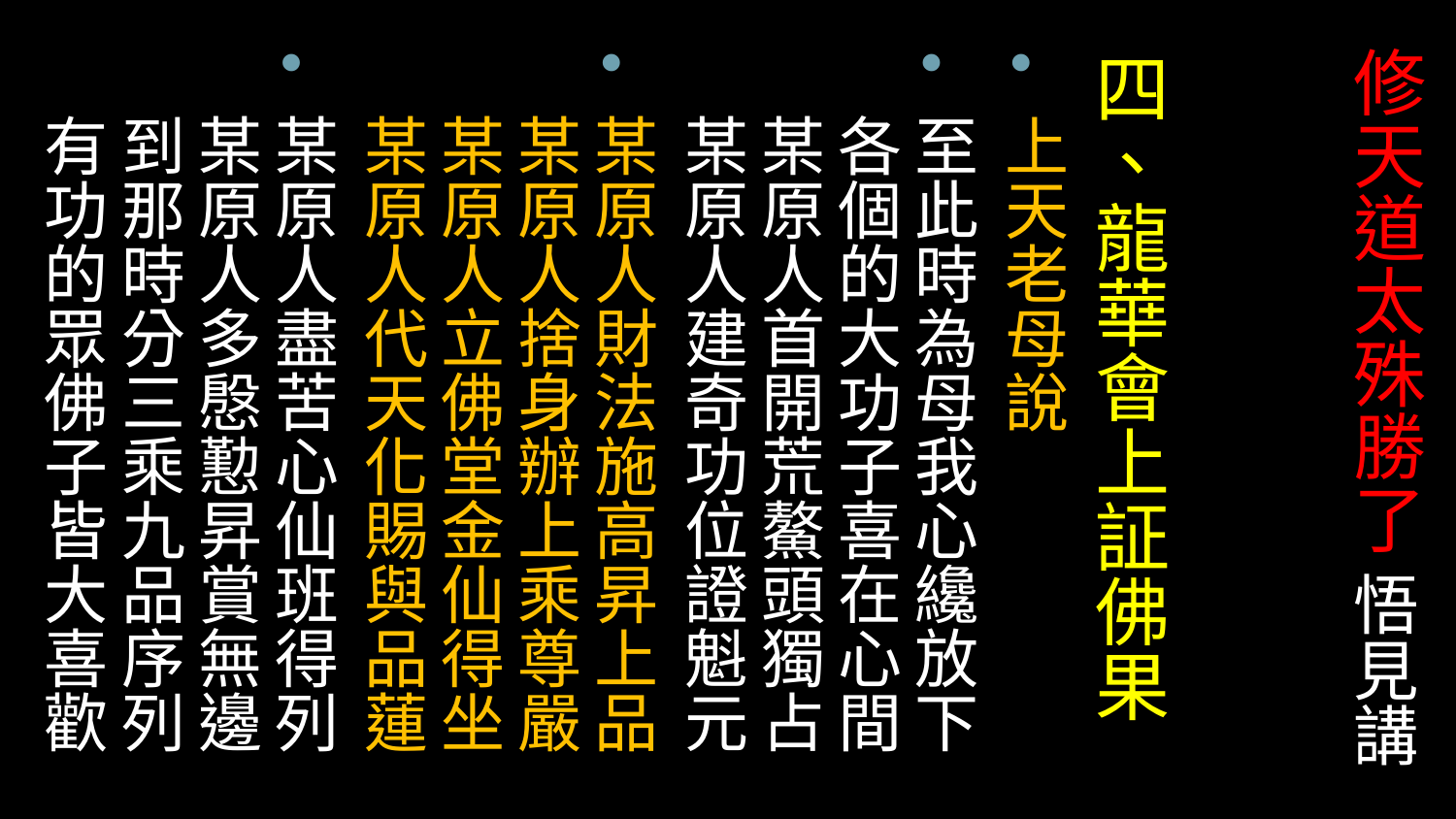

# 修天道太殊勝了 悟見講
四、龍華會上証佛果
上天老母說
至此時為母我心纔放下 
各個的大功子喜在心間
某原人首開荒鰲頭獨占 
某原人建奇功位證魁元
某原人財法施高昇上品 
某原人捨身辦上乘尊嚴
某原人立佛堂金仙得坐 
某原人代天化賜與品蓮
某原人盡苦心仙班得列 
某原人多慇懃昇賞無邊
到那時分三乘九品序列 
有功的眾佛子皆大喜歡